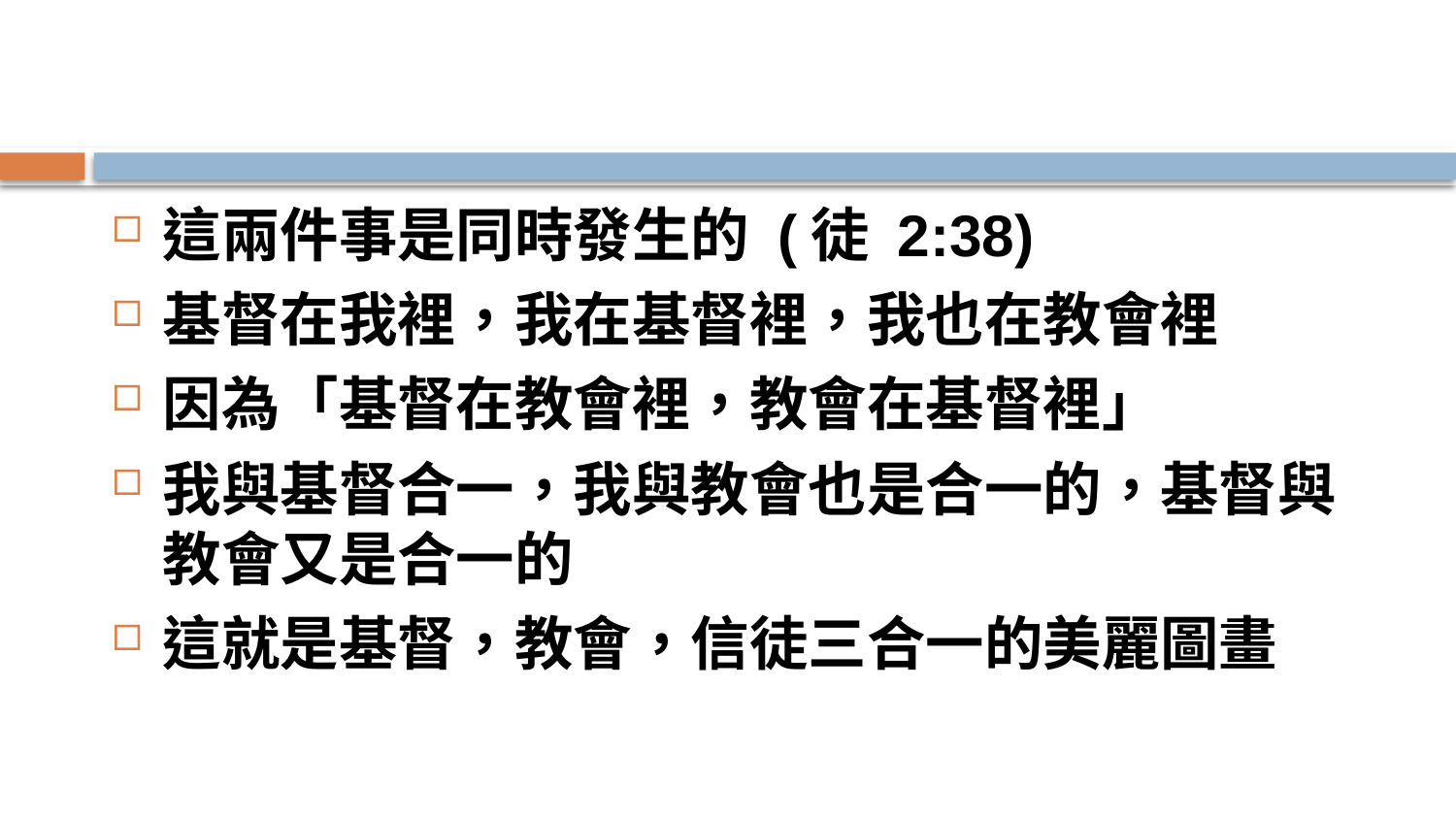

#
這兩件事是同時發生的 (徒 2:38)
基督在我裡，我在基督裡，我也在教會裡
因為「基督在教會裡，教會在基督裡」
我與基督合一，我與教會也是合一的，基督與教會又是合一的
這就是基督，教會，信徒三合一的美麗圖畫